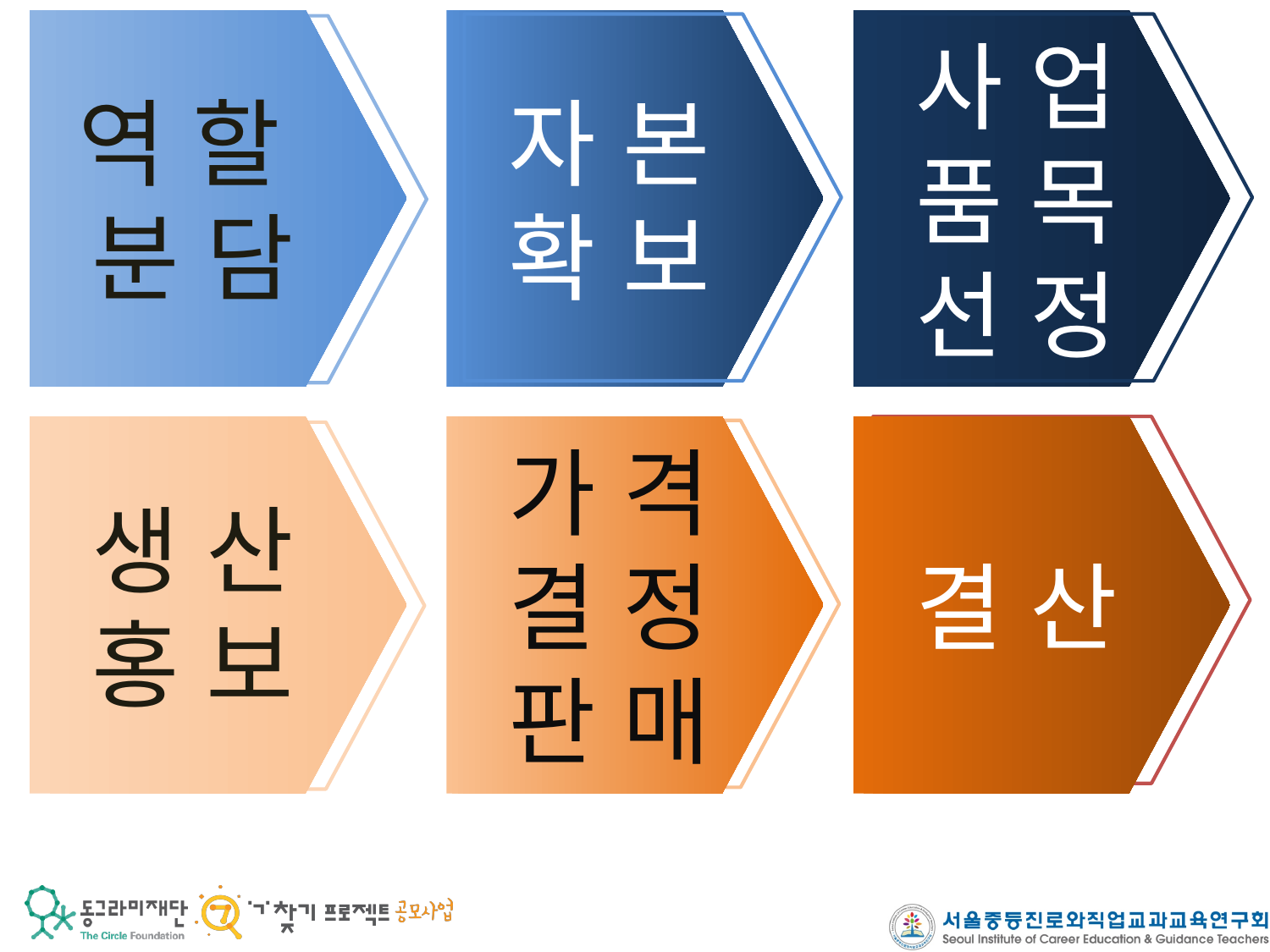

역 할
분 담
자 본
확 보
사 업
품 목
선 정

생 산
홍 보
가 격
결 정
판 매
결 산